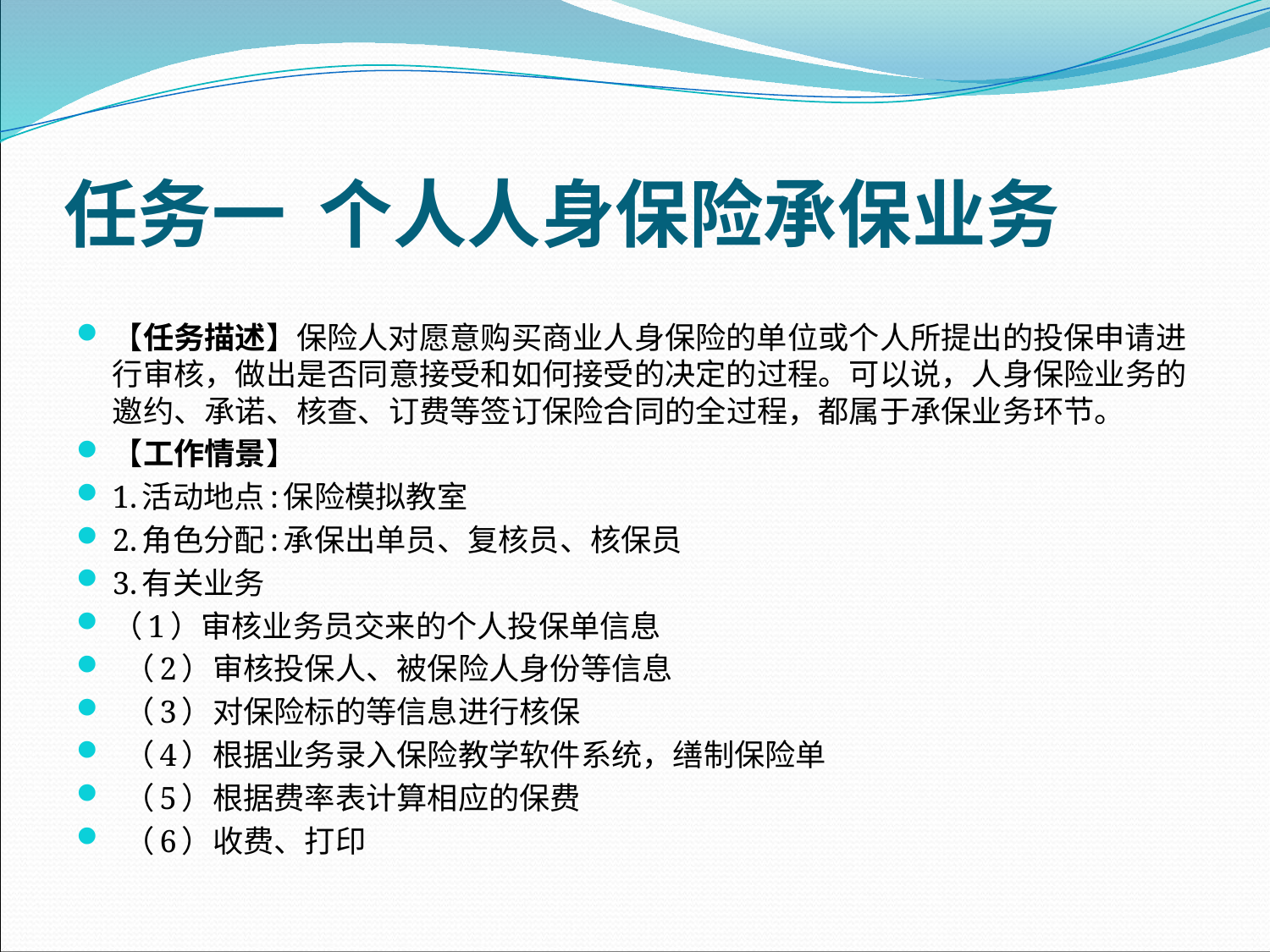

# 任务一  个人人身保险承保业务

【任务描述】保险人对愿意购买商业人身保险的单位或个人所提出的投保申请进行审核，做出是否同意接受和如何接受的决定的过程。可以说，人身保险业务的邀约、承诺、核查、订费等签订保险合同的全过程，都属于承保业务环节。
【工作情景】
1.活动地点:保险模拟教室
2.角色分配:承保出单员、复核员、核保员
3.有关业务
（1）审核业务员交来的个人投保单信息
 （2）审核投保人、被保险人身份等信息
 （3）对保险标的等信息进行核保
 （4）根据业务录入保险教学软件系统，缮制保险单
 （5）根据费率表计算相应的保费
 （6）收费、打印